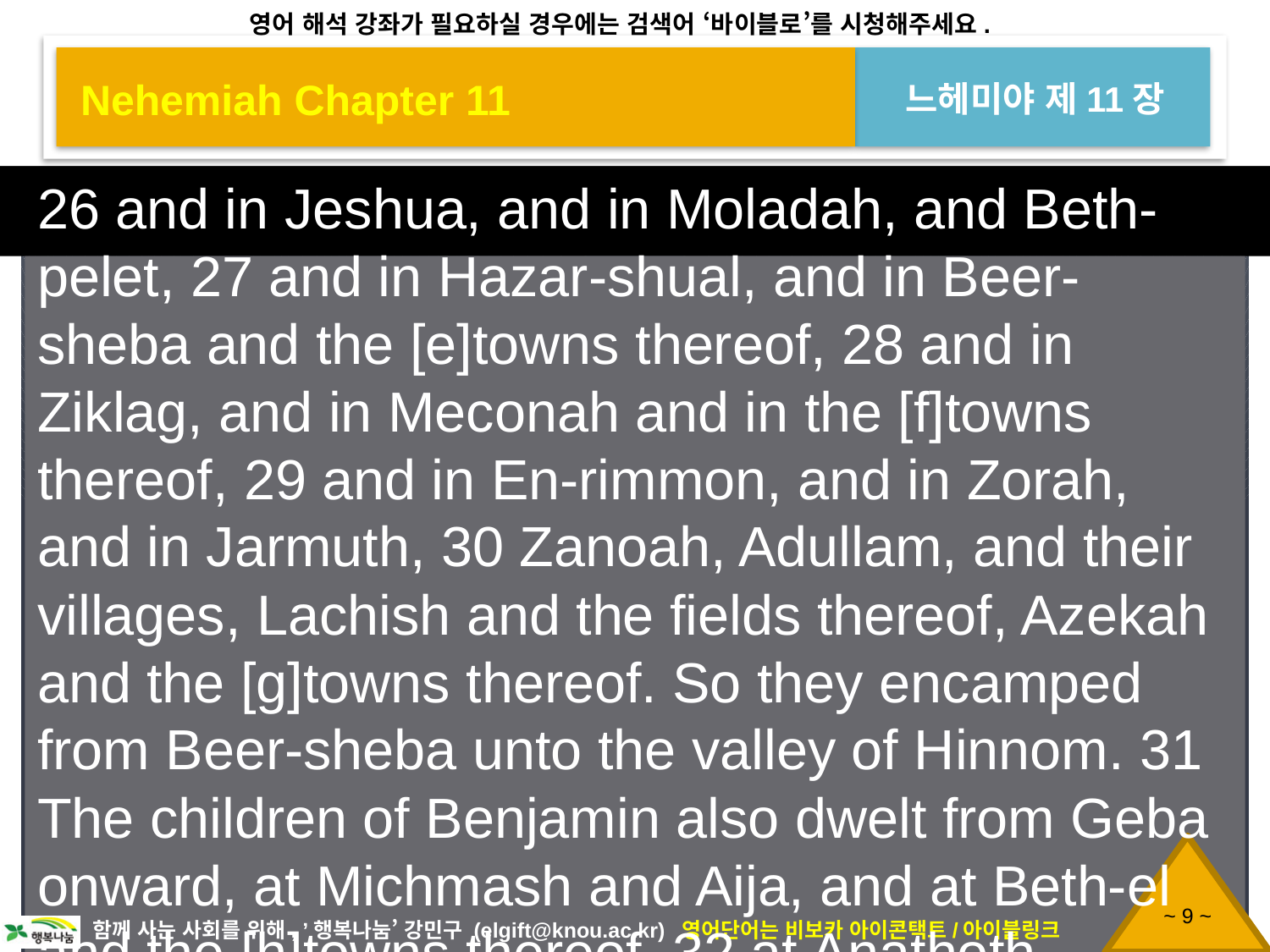

Nehemiah Chapter 11
느헤미야 제11장
26 and in Jeshua, and in Moladah, and Beth-pelet, 27 and in Hazar-shual, and in Beer-sheba and the [e]towns thereof, 28 and in Ziklag, and in Meconah and in the [f]towns thereof, 29 and in En-rimmon, and in Zorah, and in Jarmuth, 30 Zanoah, Adullam, and their villages, Lachish and the fields thereof, Azekah and the [g]towns thereof. So they encamped from Beer-sheba unto the valley of Hinnom. 31 The children of Benjamin also dwelt from Geba onward, at Michmash and Aija, and at Beth-el and the [h]towns thereof, 32 at Anathoth,